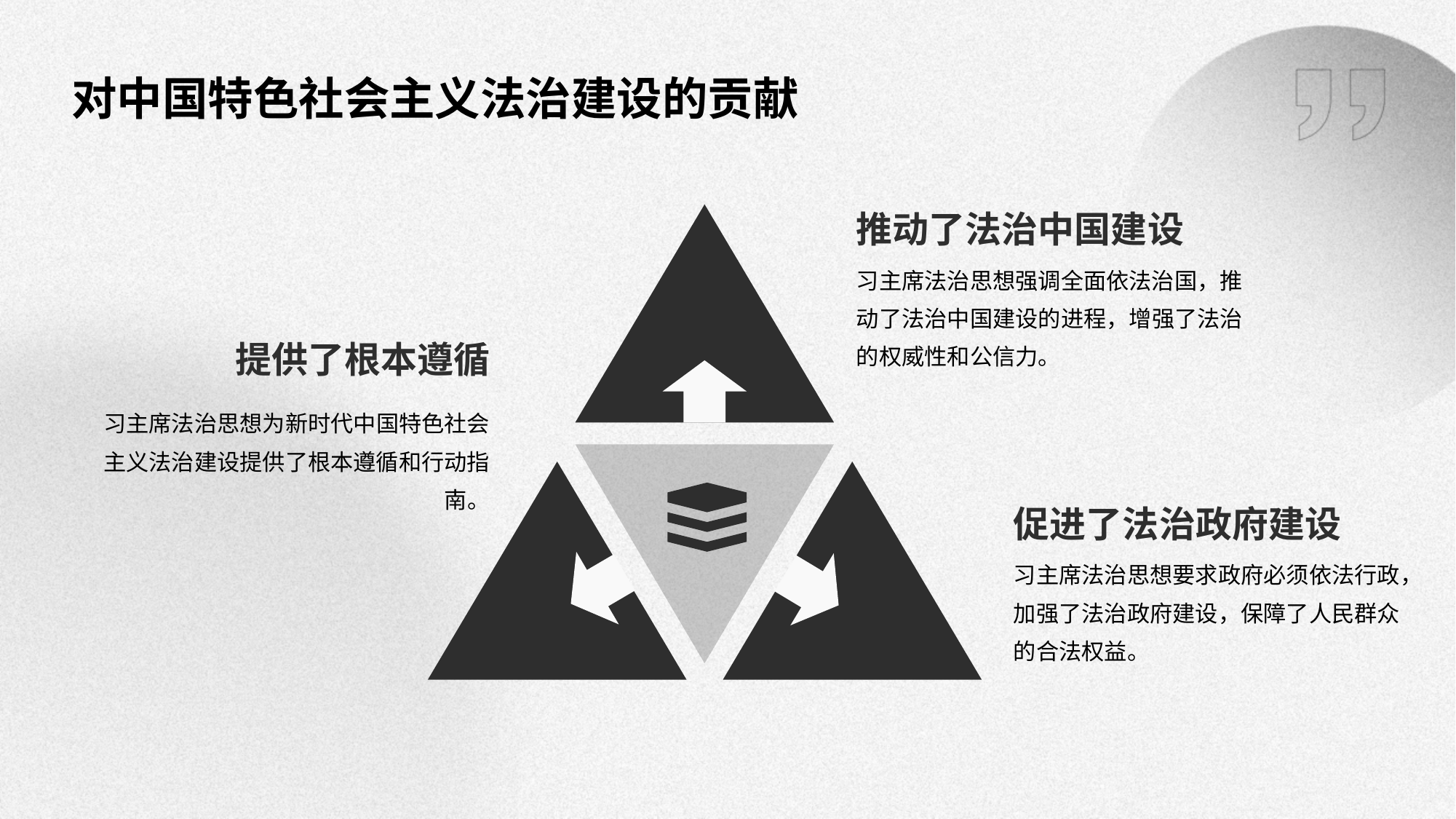

对中国特色社会主义法治建设的贡献
推动了法治中国建设

习主席法治思想强调全面依法治国，推动了法治中国建设的进程，增强了法治的权威性和公信力。
提供了根本遵循

习主席法治思想为新时代中国特色社会主义法治建设提供了根本遵循和行动指南。

促进了法治政府建设

习主席法治思想要求政府必须依法行政，加强了法治政府建设，保障了人民群众的合法权益。